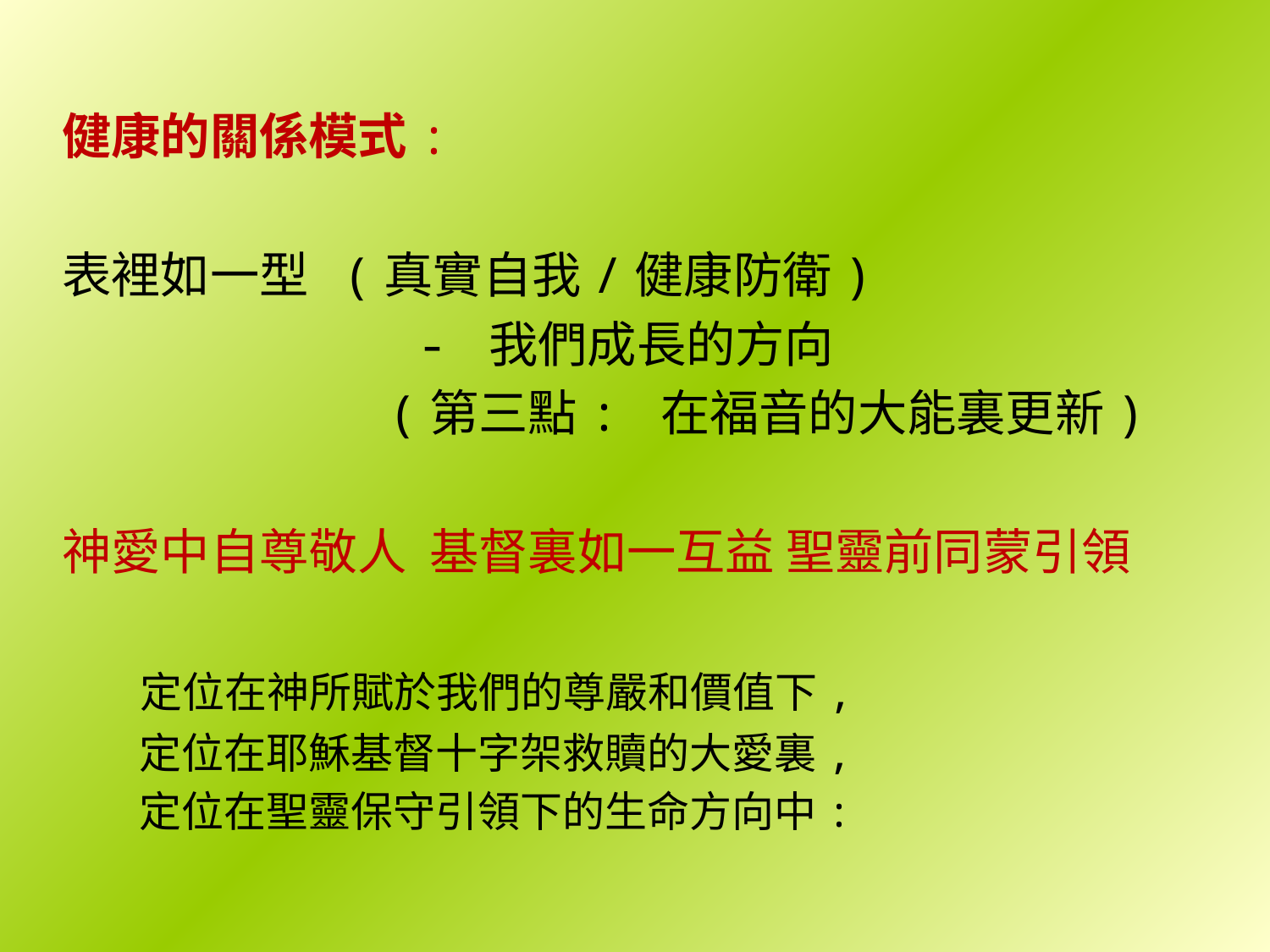

健康的關係模式:

表裡如一型  (真實自我/健康防衛)
            - 我們成長的方向
           (第三點: 在福音的大能裏更新)

神愛中自尊敬人  基督裏如一互益 聖靈前同蒙引領

      定位在神所賦於我們的尊嚴和價值下,
       定位在耶穌基督十字架救贖的大愛裏,
       定位在聖靈保守引領下的生命方向中: